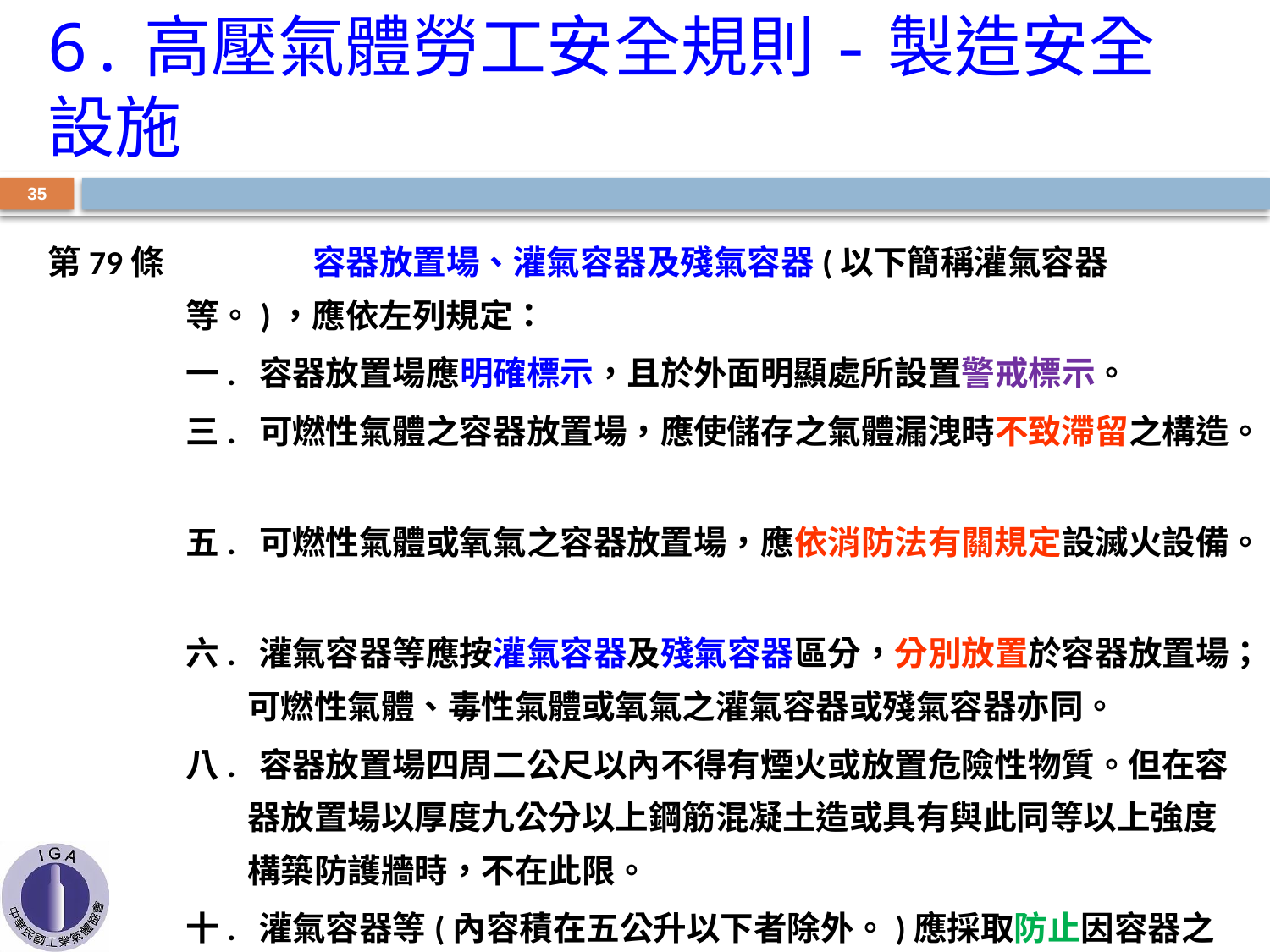

6.高壓氣體勞工安全規則-製造安全設施
35
第79條   	容器放置場、灌氣容器及殘氣容器(以下簡稱灌氣容器等。)，應依左列規定：
一.  容器放置場應明確標示，且於外面明顯處所設置警戒標示。
三.  可燃性氣體之容器放置場，應使儲存之氣體漏洩時不致滯留之構造。
五.  可燃性氣體或氧氣之容器放置場，應依消防法有關規定設滅火設備。
六.  灌氣容器等應按灌氣容器及殘氣容器區分，分別放置於容器放置場；可燃性氣體、毒性氣體或氧氣之灌氣容器或殘氣容器亦同。
八.  容器放置場四周二公尺以內不得有煙火或放置危險性物質。但在容器放置場以厚度九公分以上鋼筋混凝土造或具有與此同等以上強度構築防護牆時，不在此限。
十.  灌氣容器等(內容積在五公升以下者除外。)應採取防止因容器之翻倒、 掉落引起衝擊及損傷附屬之閥等措施。